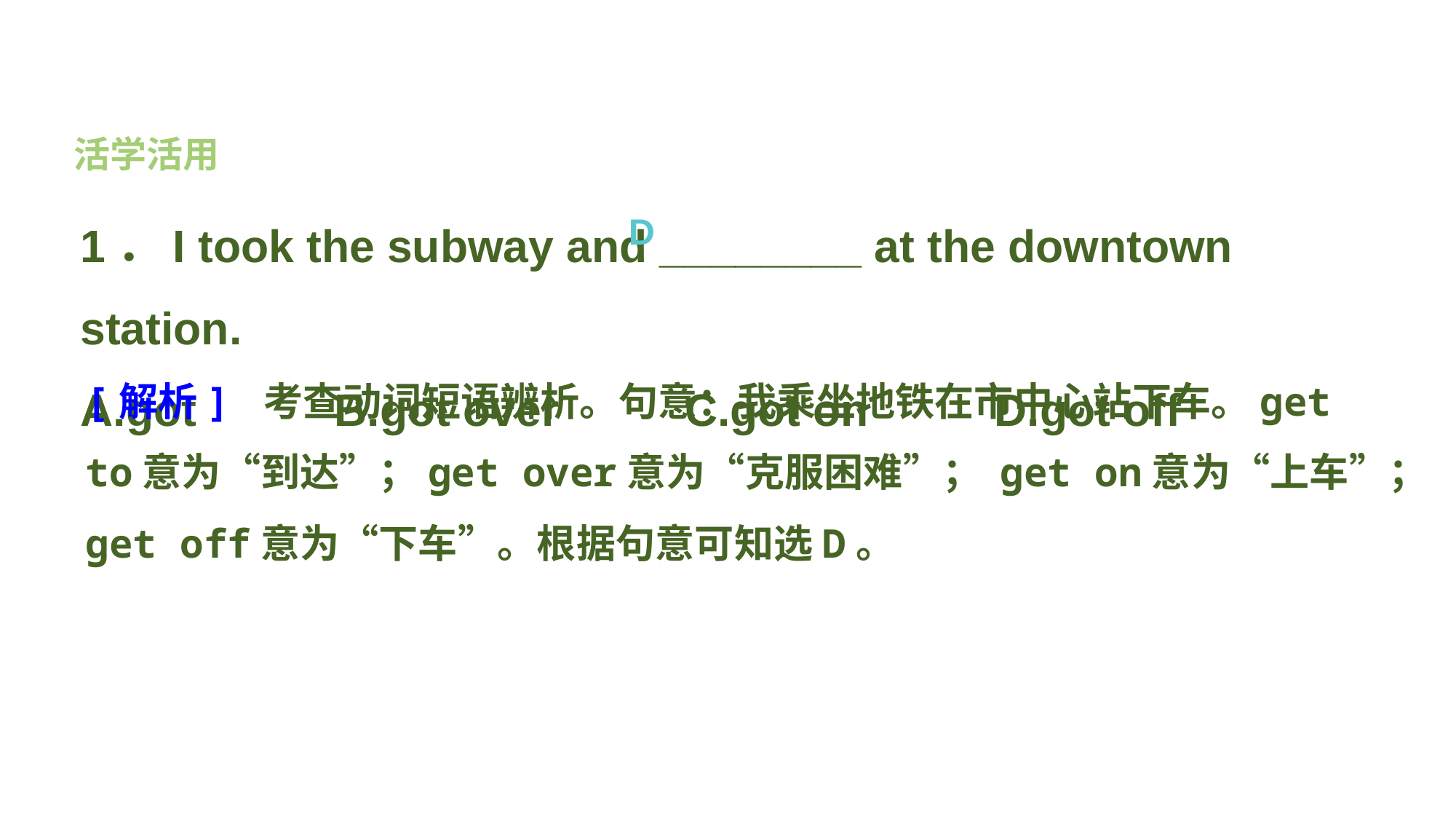

活学活用
1．I took the subway and ________ at the downtown station.
A.got           B.got over          C.got on          D.got off
D
[解析] 考查动词短语辨析。句意：我乘坐地铁在市中心站下车。get to意为“到达”；get over意为“克服困难”； get on意为“上车”；get off意为“下车”。根据句意可知选D。